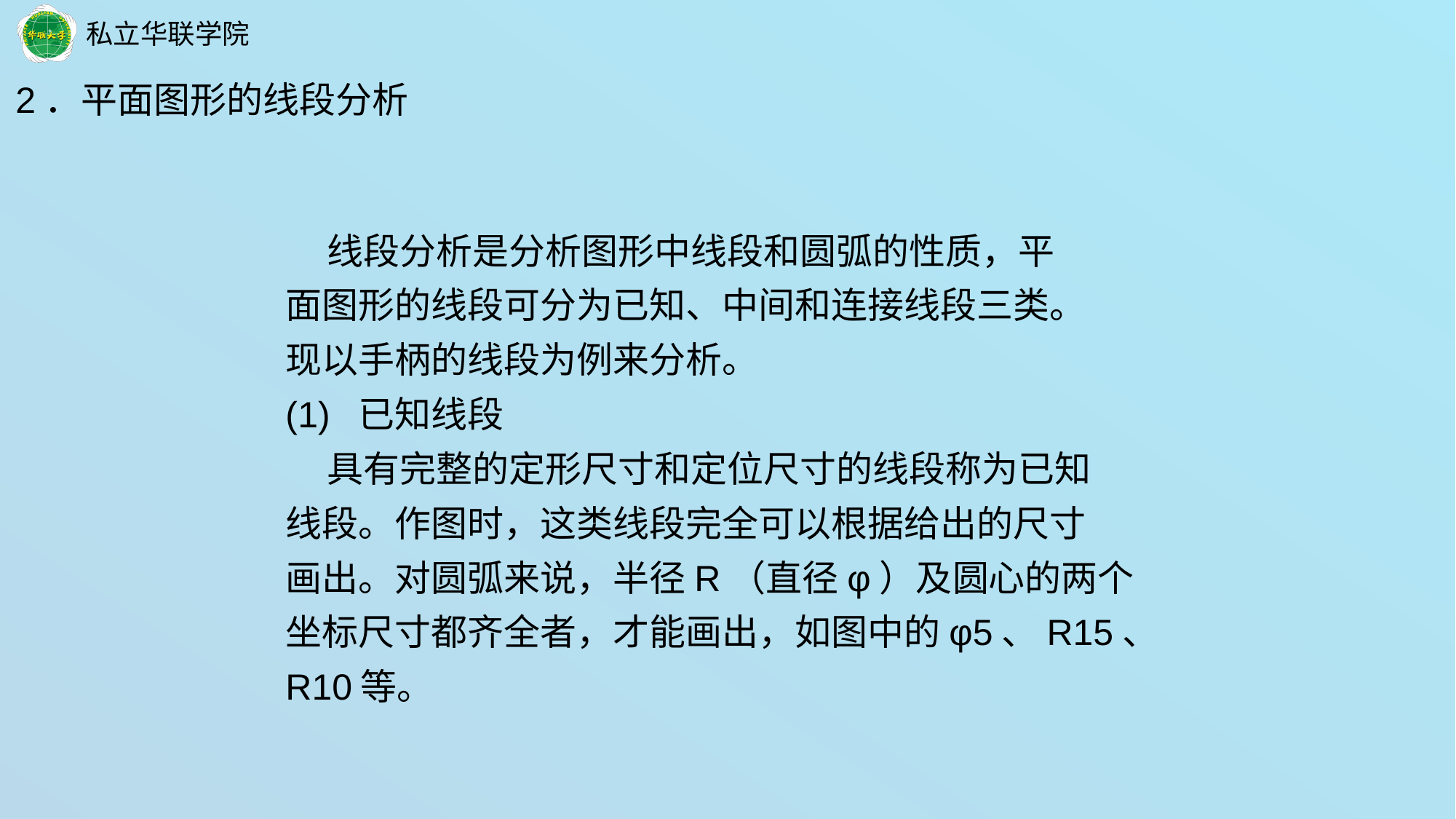

2．平面图形的线段分析
    线段分析是分析图形中线段和圆弧的性质，平
面图形的线段可分为已知、中间和连接线段三类。
现以手柄的线段为例来分析。
已知线段
    具有完整的定形尺寸和定位尺寸的线段称为已知
线段。作图时，这类线段完全可以根据给出的尺寸
画出。对圆弧来说，半径R（直径φ）及圆心的两个
坐标尺寸都齐全者，才能画出，如图中的φ5、R15、
R10等。